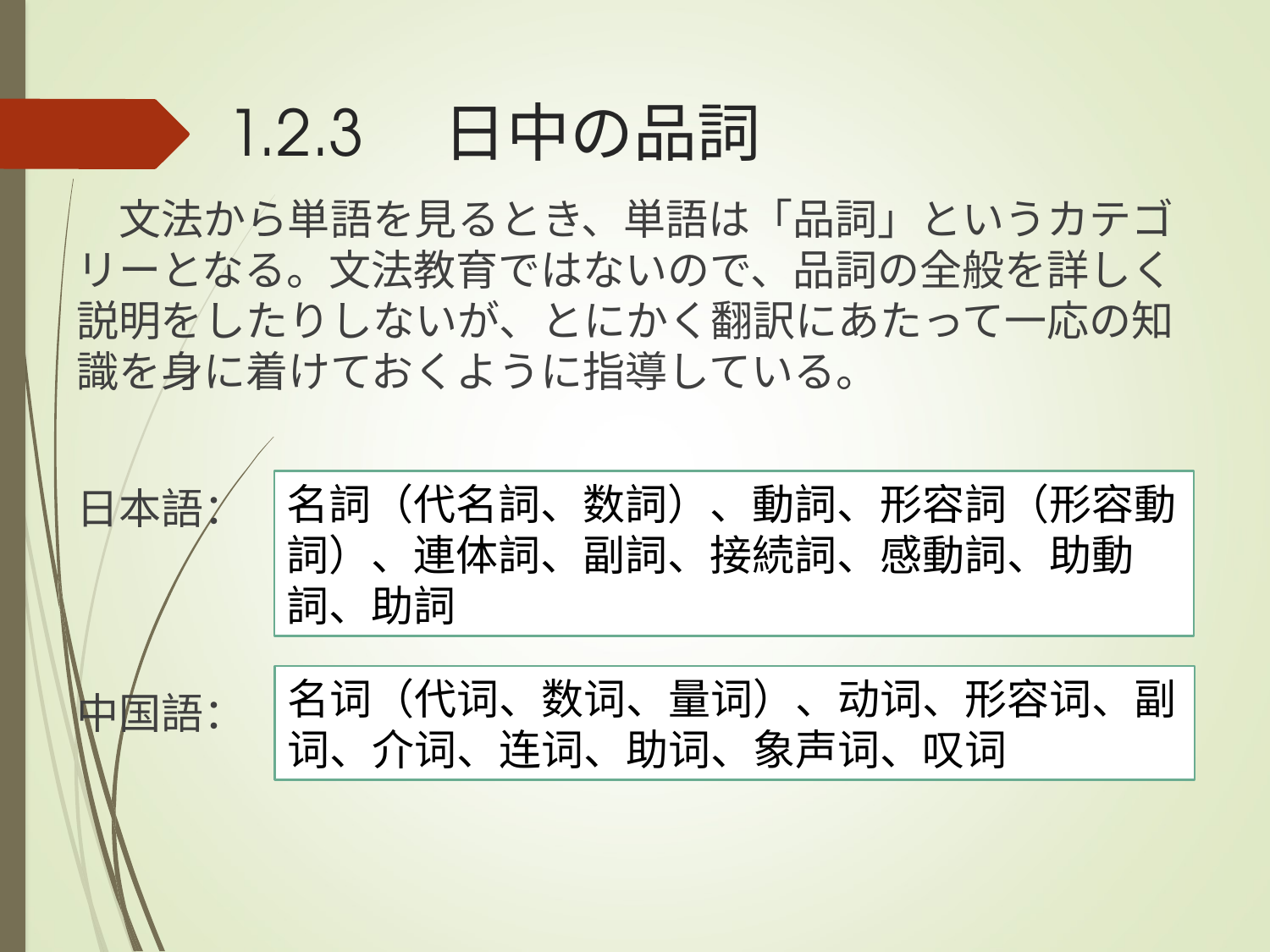

# 1.2.3　日中の品詞
　文法から単語を見るとき、単語は「品詞」というカテゴリーとなる。文法教育ではないので、品詞の全般を詳しく説明をしたりしないが、とにかく翻訳にあたって一応の知識を身に着けておくように指導している。

日本語：

中国語：

名詞（代名詞、数詞）、動詞、形容詞（形容動詞）、連体詞、副詞、接続詞、感動詞、助動詞、助詞
名词（代词、数词、量词）、动词、形容词、副词、介词、连词、助词、象声词、叹词